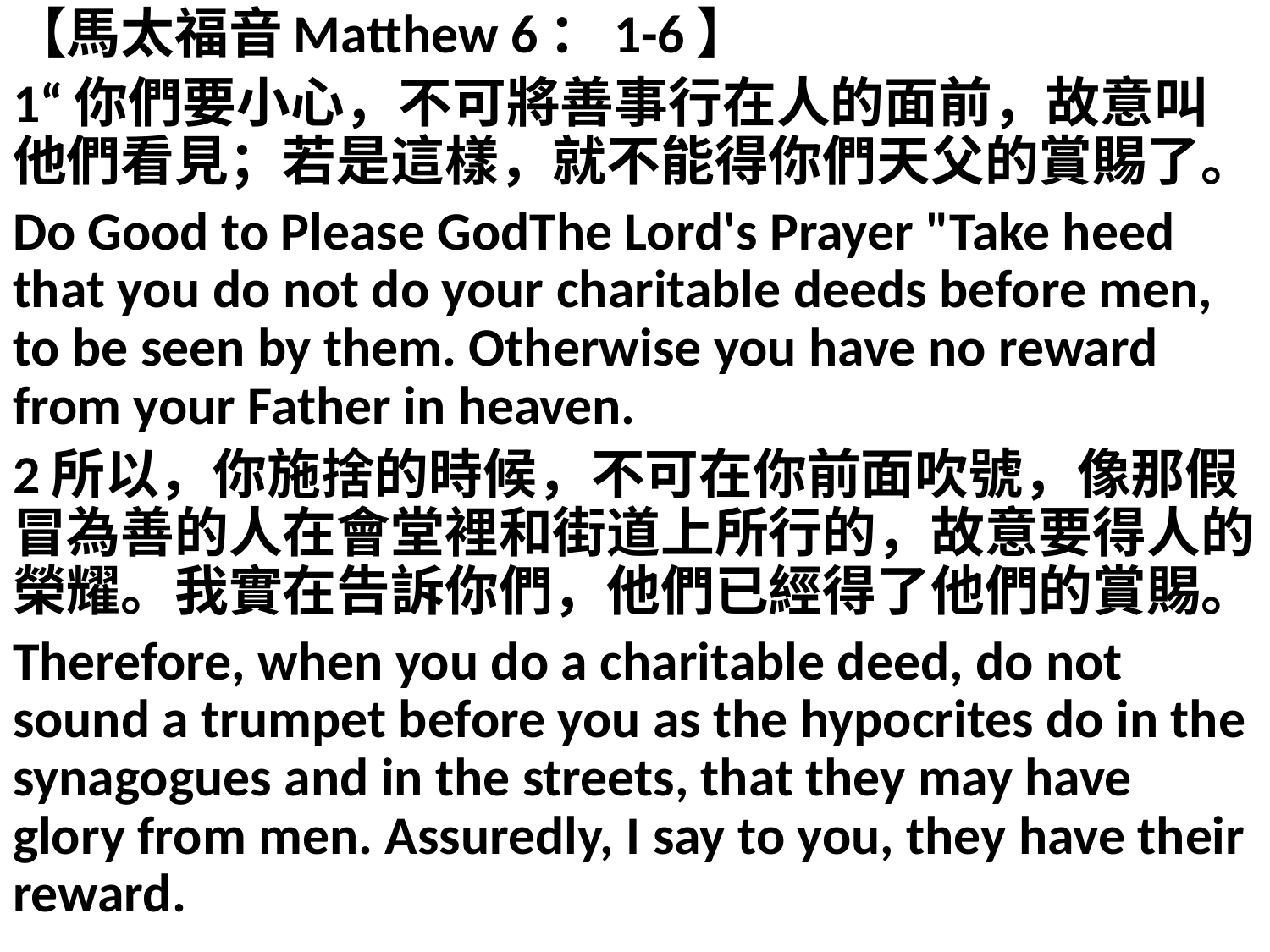

【馬太福音Matthew 6：1-6】
1“你們要小心，不可將善事行在人的面前，故意叫他們看見；若是這樣，就不能得你們天父的賞賜了。
Do Good to Please GodThe Lord's Prayer "Take heed that you do not do your charitable deeds before men, to be seen by them. Otherwise you have no reward from your Father in heaven.
2所以，你施捨的時候，不可在你前面吹號，像那假冒為善的人在會堂裡和街道上所行的，故意要得人的榮耀。我實在告訴你們，他們已經得了他們的賞賜。
Therefore, when you do a charitable deed, do not sound a trumpet before you as the hypocrites do in the synagogues and in the streets, that they may have glory from men. Assuredly, I say to you, they have their reward.